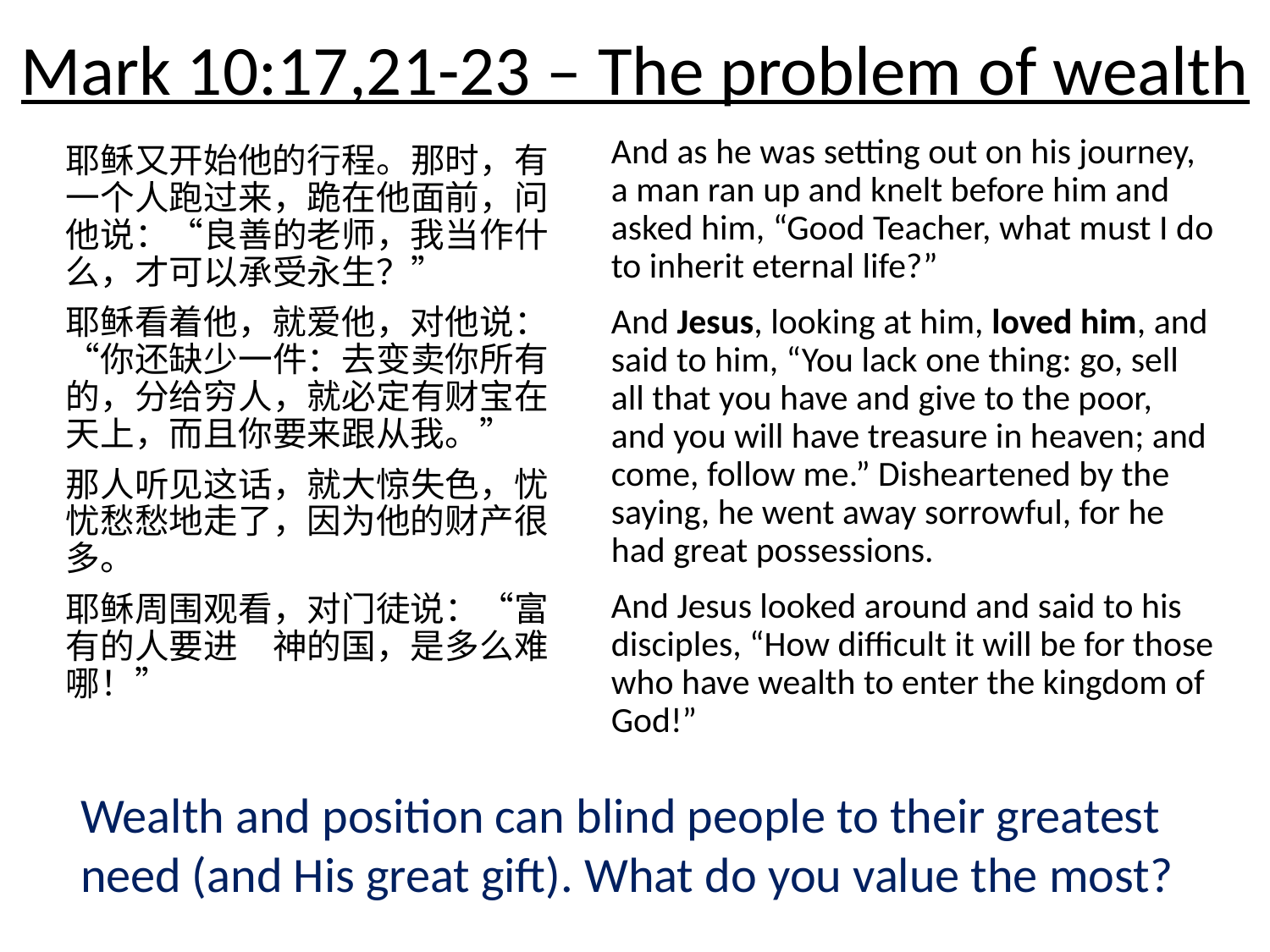

# Mark 10:17,21-23 – The problem of wealth
And as he was setting out on his journey, a man ran up and knelt before him and asked him, “Good Teacher, what must I do to inherit eternal life?”
And Jesus, looking at him, loved him, and said to him, “You lack one thing: go, sell all that you have and give to the poor, and you will have treasure in heaven; and come, follow me.” Disheartened by the saying, he went away sorrowful, for he had great possessions.
And Jesus looked around and said to his disciples, “How difficult it will be for those who have wealth to enter the kingdom of God!”
耶稣又开始他的行程。那时，有一个人跑过来，跪在他面前，问他说：“良善的老师，我当作什么，才可以承受永生？”
耶稣看着他，就爱他，对他说：“你还缺少一件：去变卖你所有的，分给穷人，就必定有财宝在天上，而且你要来跟从我。”
那人听见这话，就大惊失色，忧忧愁愁地走了，因为他的财产很多。
耶稣周围观看，对门徒说：“富有的人要进　神的国，是多么难哪！”
Wealth and position can blind people to their greatest need (and His great gift). What do you value the most?